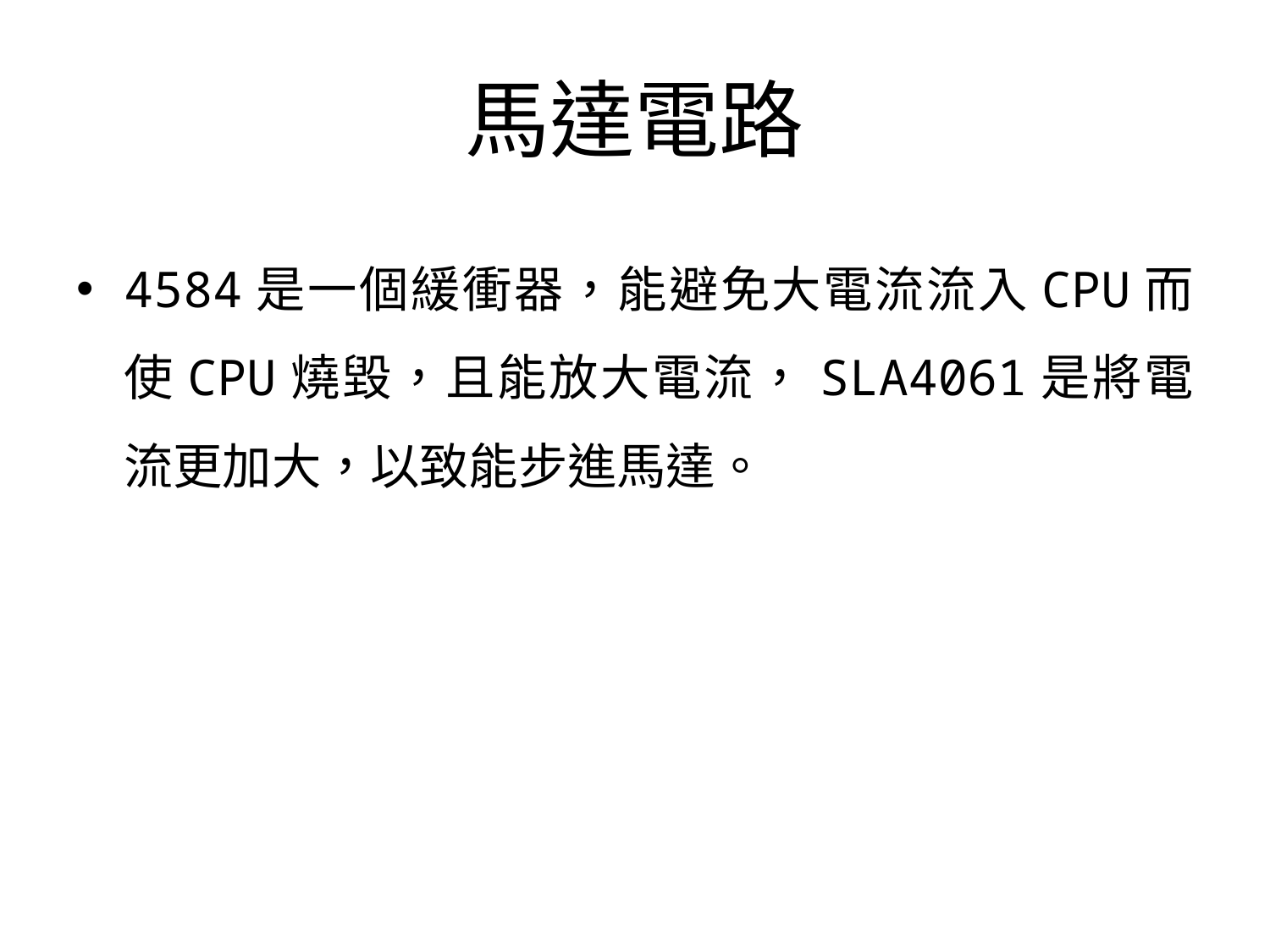

# 馬達電路
4584是一個緩衝器，能避免大電流流入CPU而使CPU燒毀，且能放大電流，SLA4061是將電流更加大，以致能步進馬達。